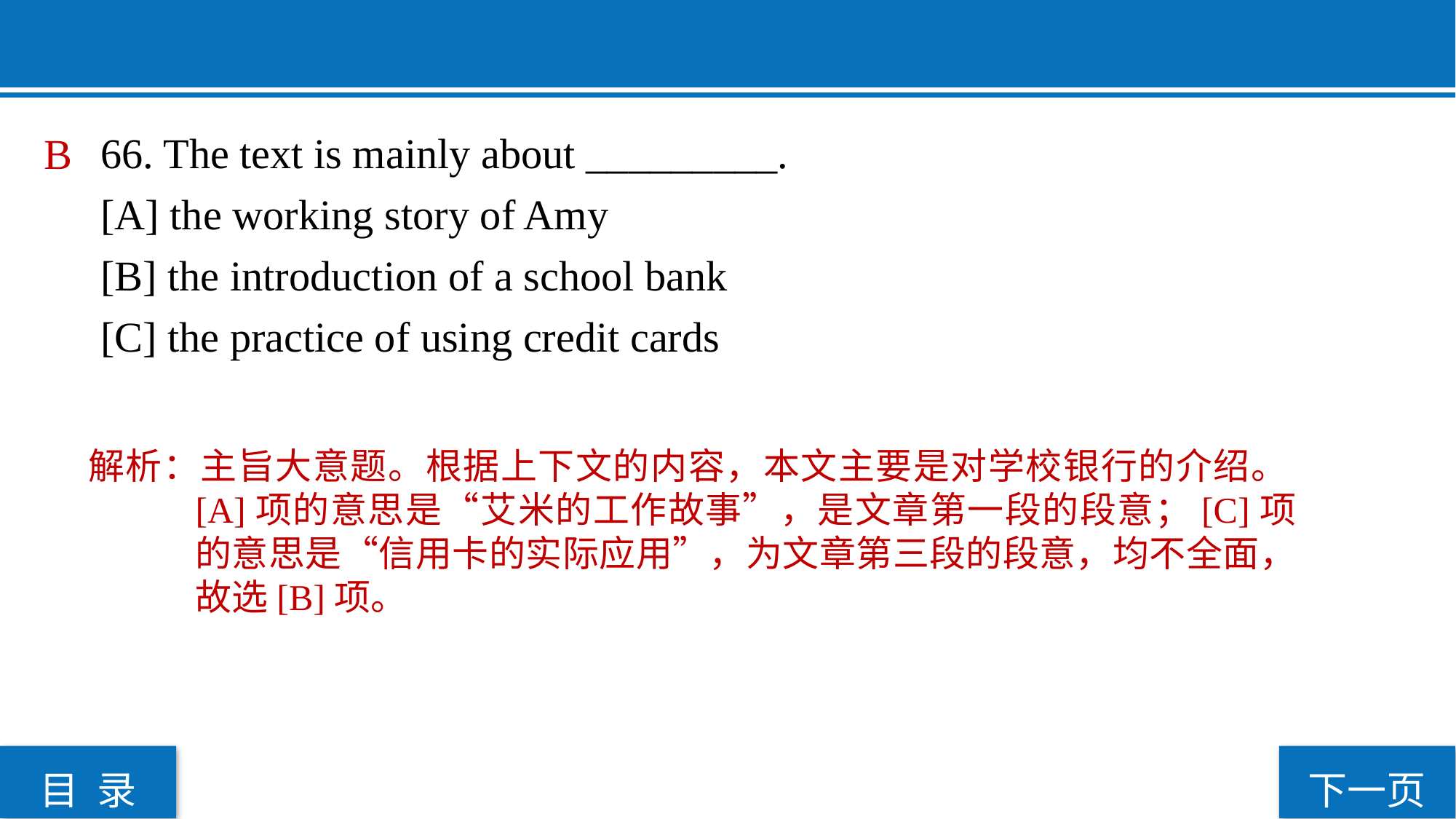

66. The text is mainly about _________.
[A] the working story of Amy
[B] the introduction of a school bank
[C] the practice of using credit cards
B
解析：主旨大意题。根据上下文的内容，本文主要是对学校银行的介绍。[A]项的意思是“艾米的工作故事”，是文章第一段的段意；[C]项的意思是“信用卡的实际应用”，为文章第三段的段意，均不全面，故选[B]项。